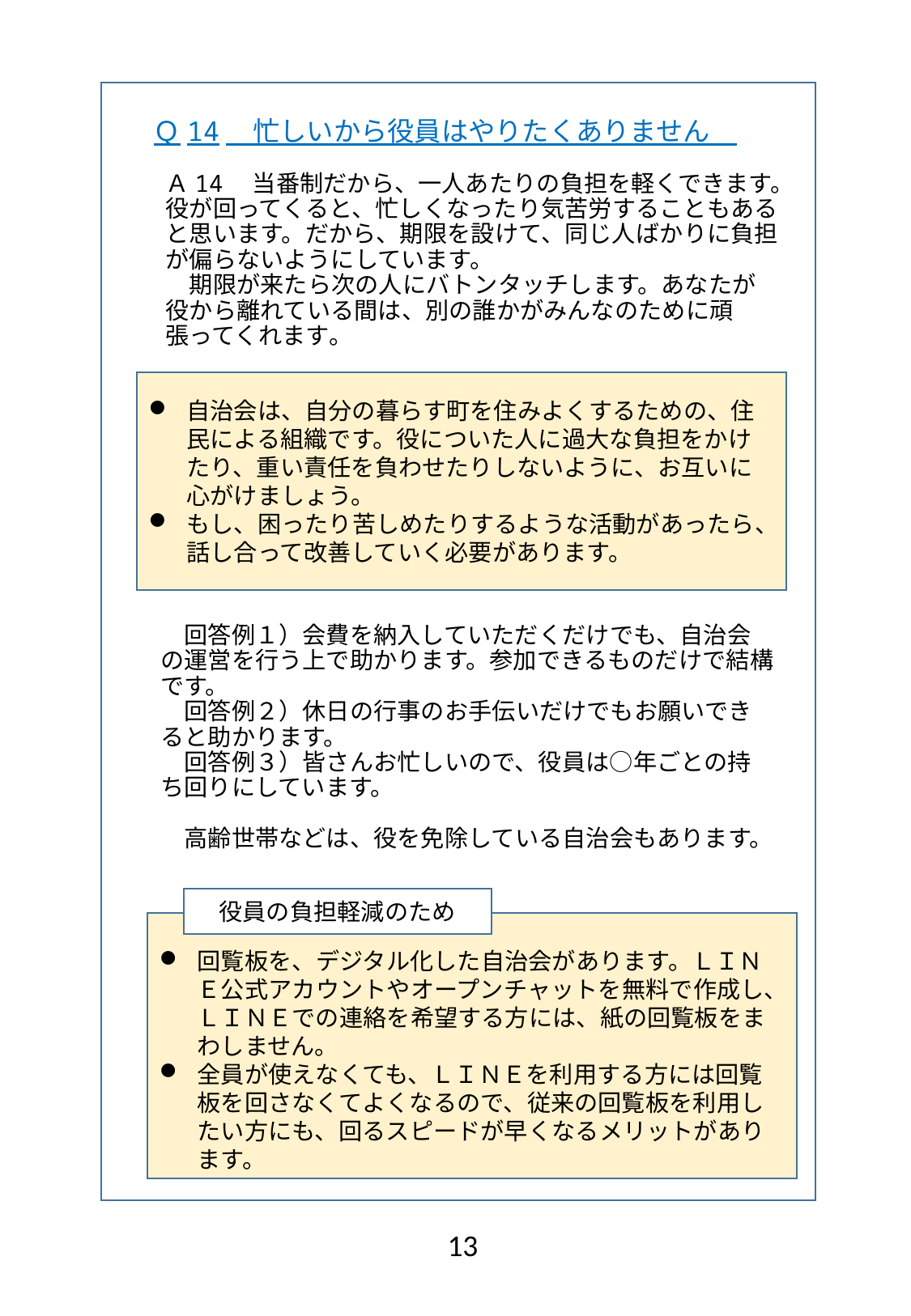

Ｑ14　忙しいから役員はやりたくありません
Ａ14　当番制だから、一人あたりの負担を軽くできます。役が回ってくると、忙しくなったり気苦労することもあると思います。だから、期限を設けて、同じ人ばかりに負担が偏らないようにしています。
　期限が来たら次の人にバトンタッチします。あなたが役から離れている間は、別の誰かがみんなのために頑張ってくれます。
自治会は、自分の暮らす町を住みよくするための、住民による組織です。役についた人に過大な負担をかけたり、重い責任を負わせたりしないように、お互いに心がけましょう。
もし、困ったり苦しめたりするような活動があったら、話し合って改善していく必要があります。
　回答例１）会費を納入していただくだけでも、自治会の運営を行う上で助かります。参加できるものだけで結構です。
　回答例２）休日の行事のお手伝いだけでもお願いできると助かります。
　回答例３）皆さんお忙しいので、役員は○年ごとの持ち回りにしています。

　高齢世帯などは、役を免除している自治会もあります。
役員の負担軽減のため

回覧板を、デジタル化した自治会があります。ＬＩＮＥ公式アカウントやオープンチャットを無料で作成し、ＬＩＮＥでの連絡を希望する方には、紙の回覧板をまわしません。
全員が使えなくても、ＬＩＮＥを利用する方には回覧板を回さなくてよくなるので、従来の回覧板を利用したい方にも、回るスピードが早くなるメリットがあります。
13